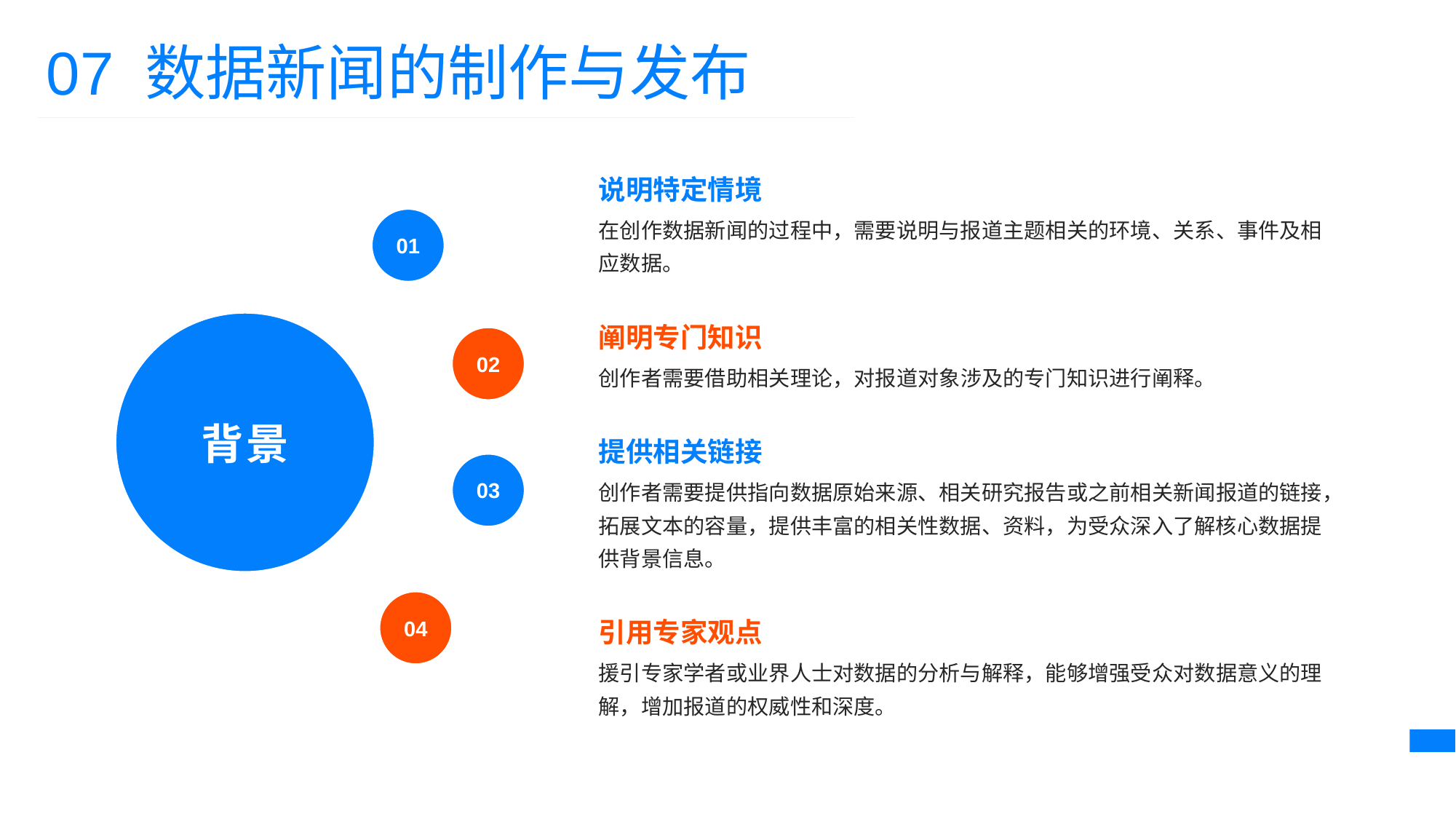

07 数据新闻的制作与发布
说明特定情境

01
在创作数据新闻的过程中，需要说明与报道主题相关的环境、关系、事件及相应数据。
阐明专门知识
背景
02
创作者需要借助相关理论，对报道对象涉及的专门知识进行阐释。
提供相关链接
03
创作者需要提供指向数据原始来源、相关研究报告或之前相关新闻报道的链接，拓展文本的容量，提供丰富的相关性数据、资料，为受众深入了解核心数据提供背景信息。
04
引用专家观点
援引专家学者或业界人士对数据的分析与解释，能够增强受众对数据意义的理解，增加报道的权威性和深度。